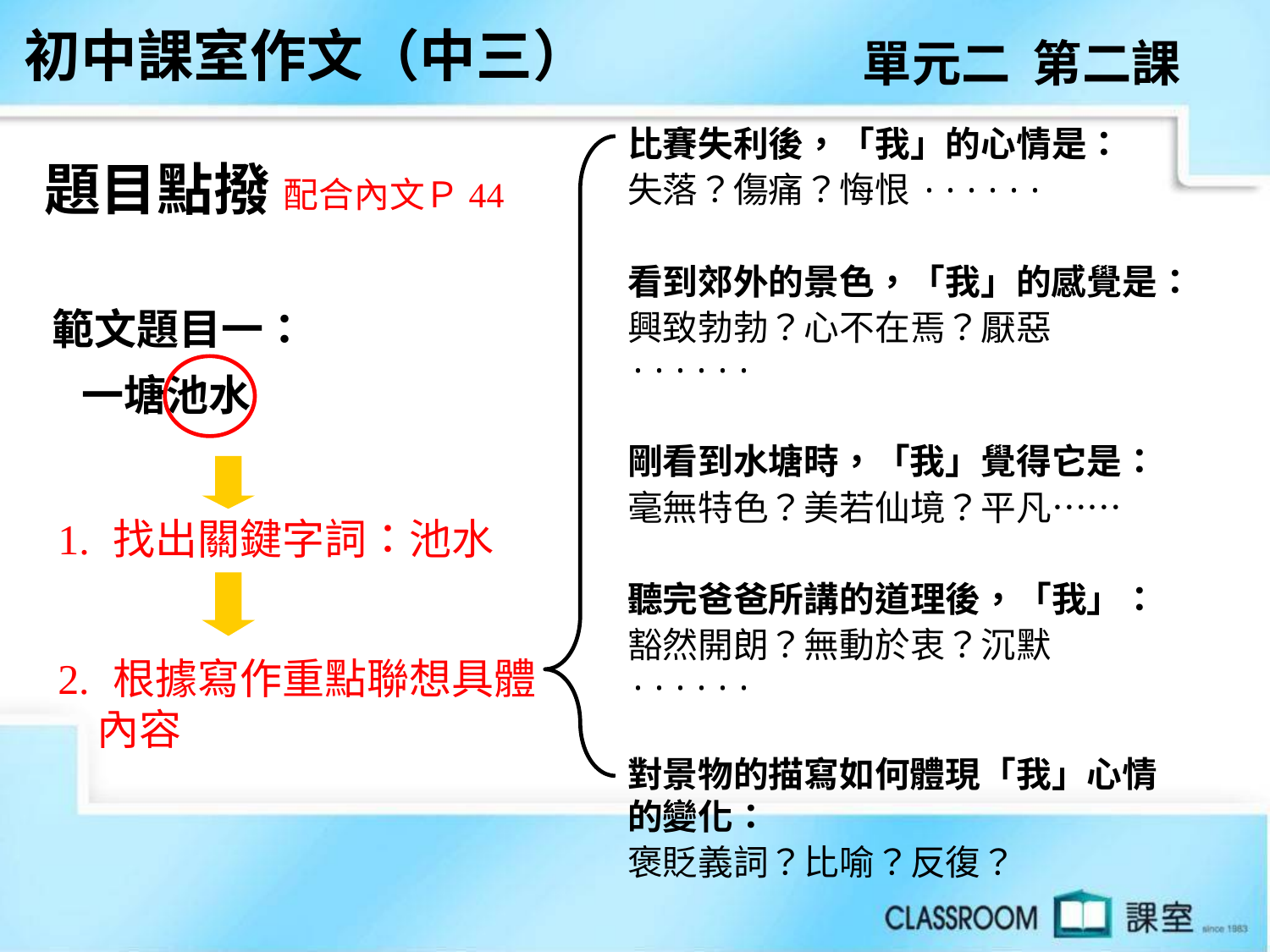

初中課室作文（中三）
單元二  第二課
比賽失利後，「我」的心情是：
失落？傷痛？悔恨······

看到郊外的景色，「我」的感覺是：
興致勃勃？心不在焉？厭惡······

剛看到水塘時，「我」覺得它是：
毫無特色？美若仙境？平凡……

聽完爸爸所講的道理後，「我」：
豁然開朗？無動於衷？沉默······

對景物的描寫如何體現「我」心情的變化：
褒貶義詞？比喻？反復？

題目點撥
配合內文Ｐ44
範文題目一：
  一塘池水

1. 找出關鍵字詞：池水

2. 根據寫作重點聯想具體
   內容